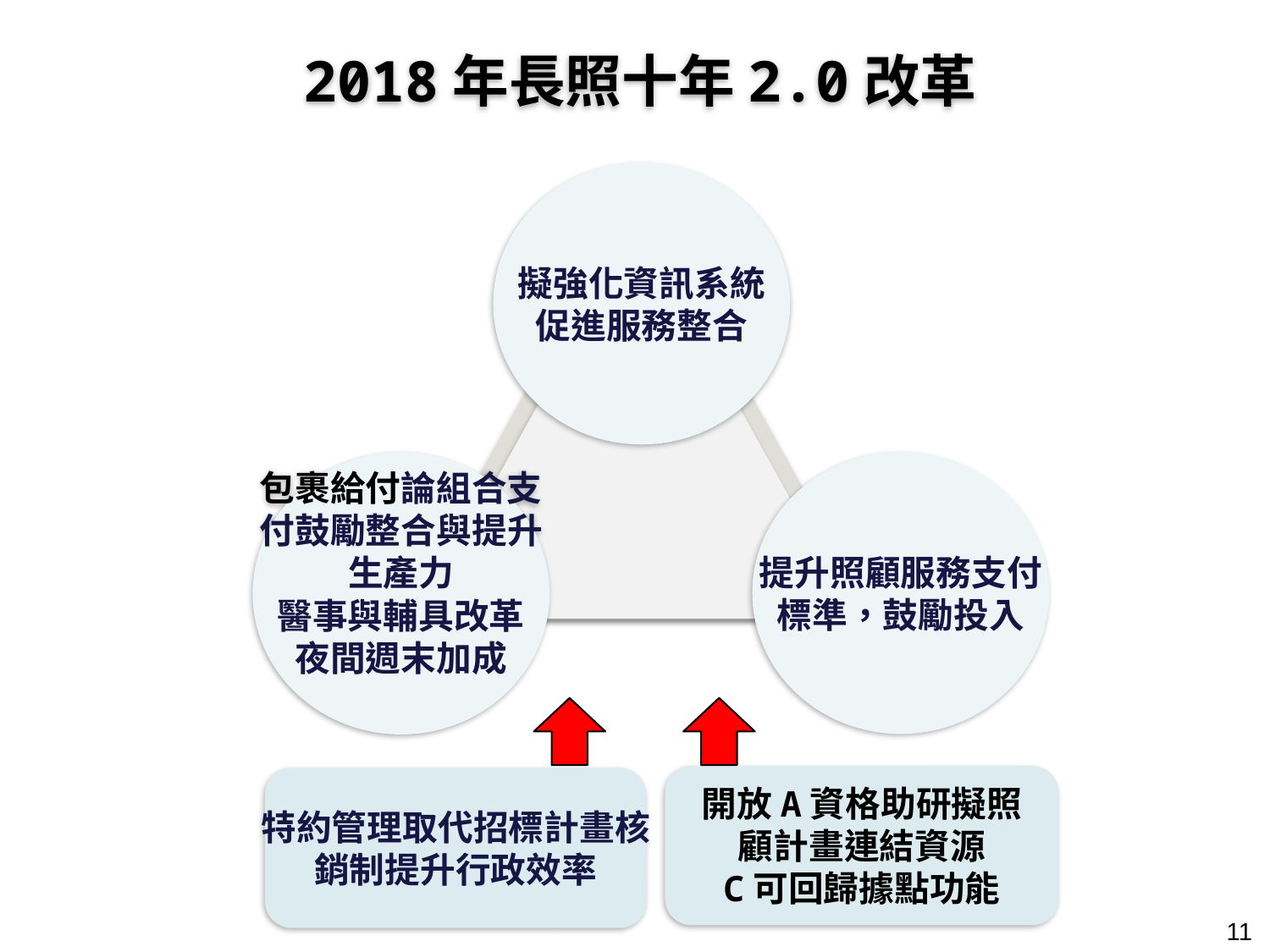

2018年長照十年2.0改革
擬強化資訊系統
促進服務整合

提升照顧服務支付
標準，鼓勵投入
包裹給付論組合支
付鼓勵整合與提升
生產力
醫事與輔具改革
夜間週末加成

開放A資格助研擬照
顧計畫連結資源
C可回歸據點功能
特約管理取代招標計畫核
銷制提升行政效率
11